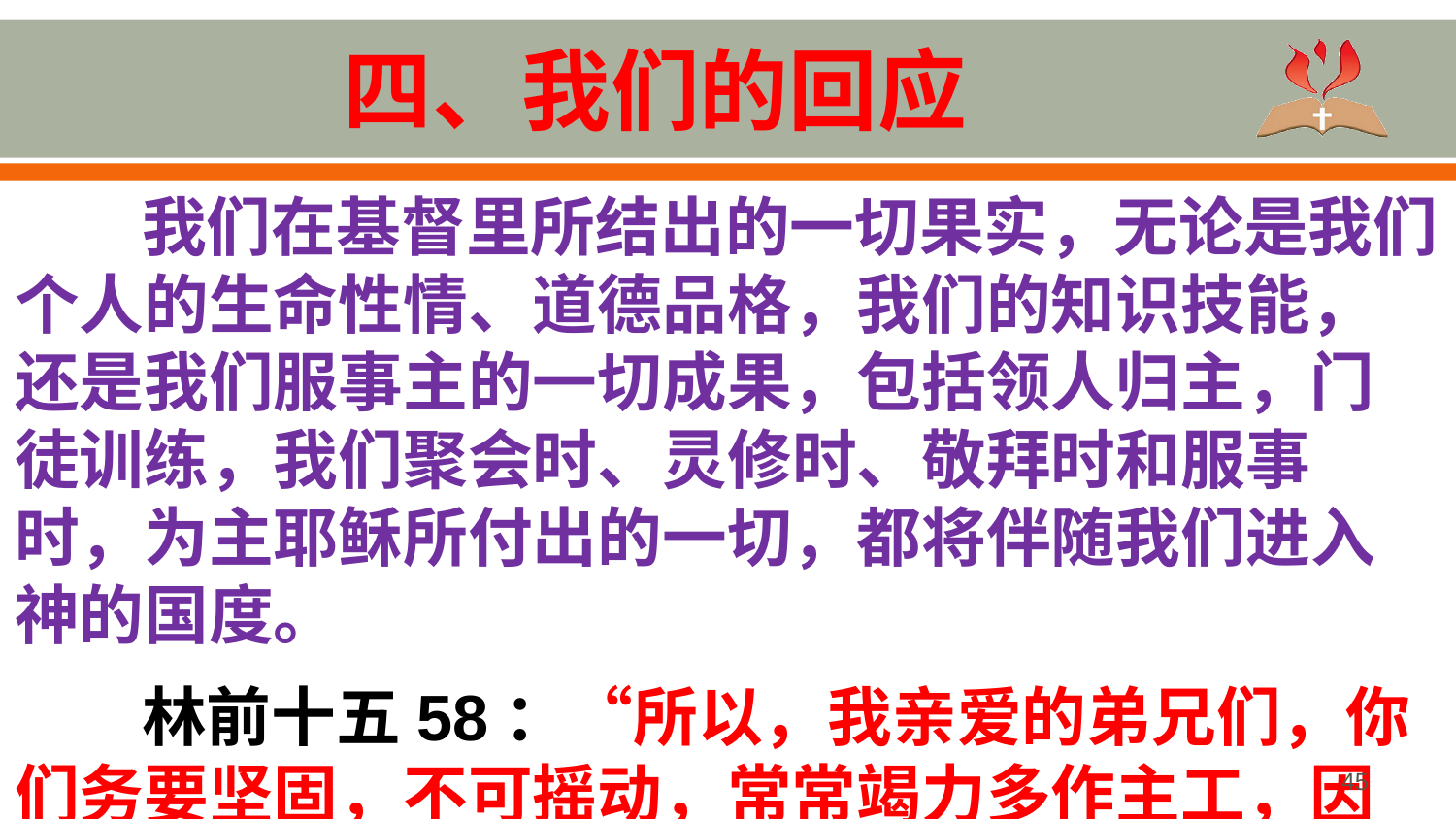

# 四、我们的回应
我们在基督里所结出的一切果实，无论是我们个人的生命性情、道德品格，我们的知识技能，还是我们服事主的一切成果，包括领人归主，门徒训练，我们聚会时、灵修时、敬拜时和服事时，为主耶稣所付出的一切，都将伴随我们进入神的国度。
林前十五58：“所以，我亲爱的弟兄们，你们务要坚固，不可摇动，常常竭力多作主工，因为知道你们的劳苦，在主里面不是徒然的。”

45